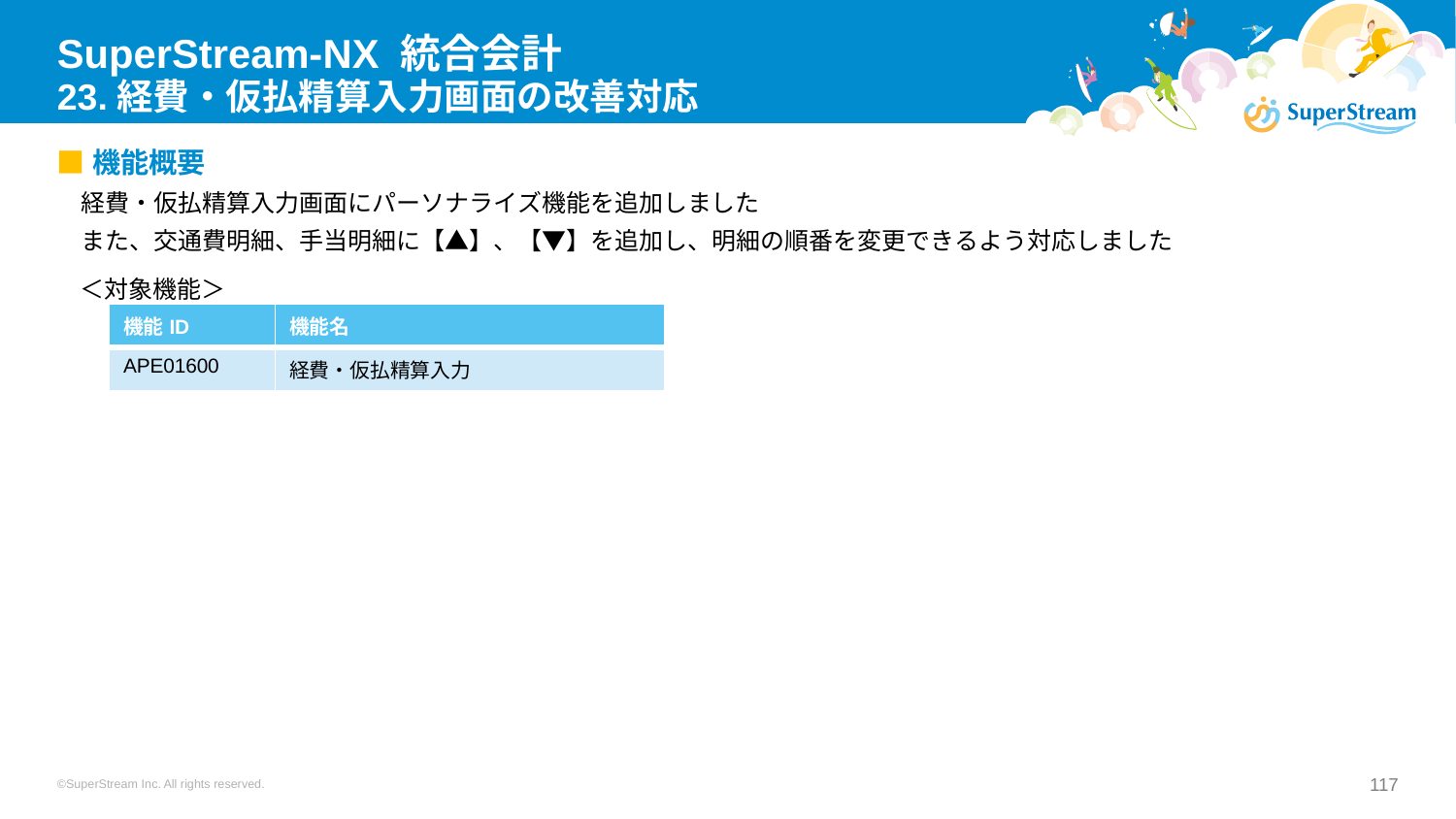

# SuperStream-NX 統合会計 23.経費・仮払精算入力画面の改善対応
■機能概要
　経費・仮払精算入力画面にパーソナライズ機能を追加しました
　また、交通費明細、手当明細に【▲】、【▼】を追加し、明細の順番を変更できるよう対応しました

＜対象機能＞

| 機能ID | 機能名 |
| --- | --- |
| APE01600 | 経費・仮払精算入力 |
©SuperStream Inc. All rights reserved.
117